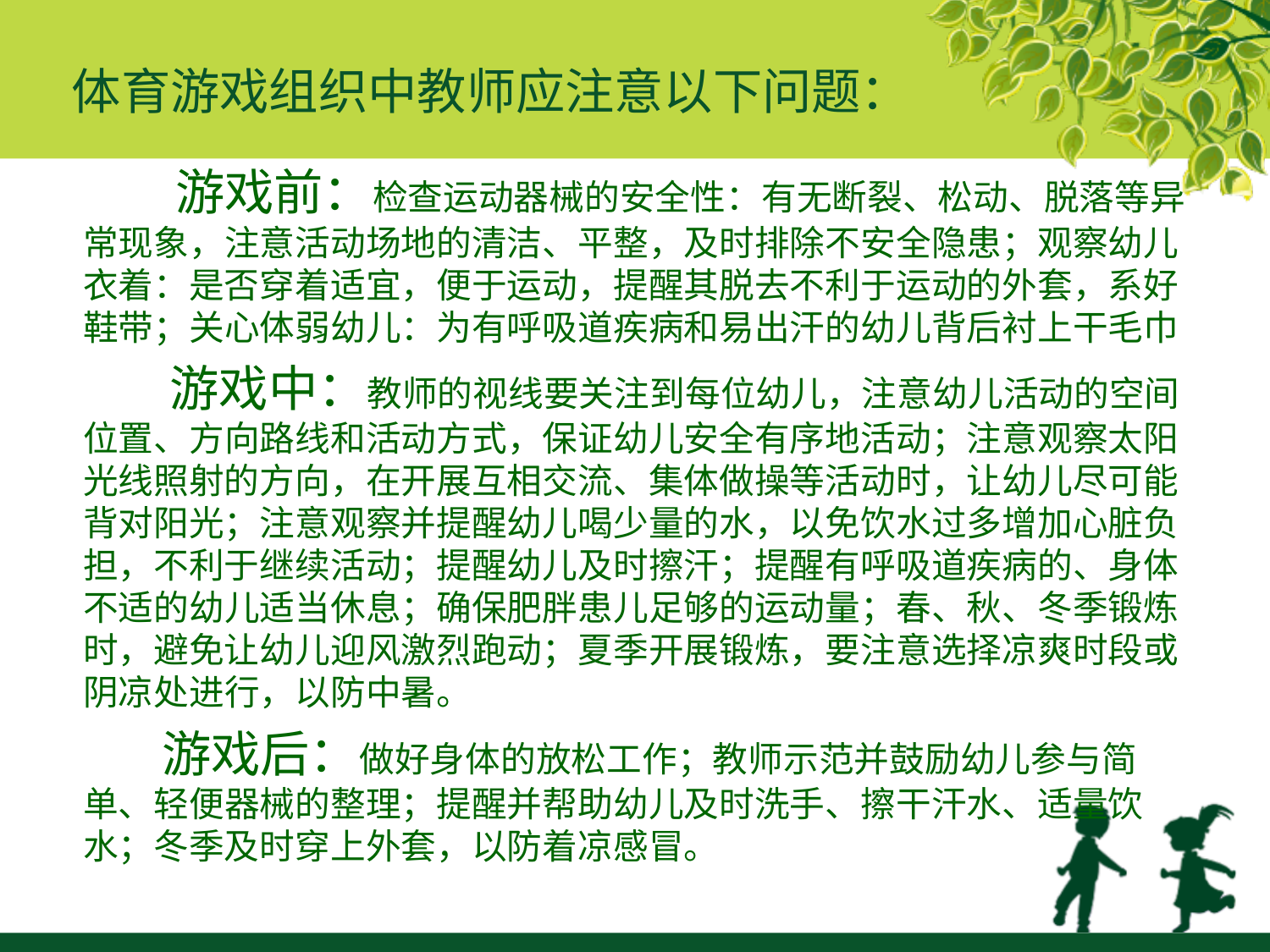

# 体育游戏组织中教师应注意以下问题：
         游戏前：检查运动器械的安全性：有无断裂、松动、脱落等异常现象，注意活动场地的清洁、平整，及时排除不安全隐患；观察幼儿衣着：是否穿着适宜，便于运动，提醒其脱去不利于运动的外套，系好鞋带；关心体弱幼儿：为有呼吸道疾病和易出汗的幼儿背后衬上干毛巾
          游戏中：教师的视线要关注到每位幼儿，注意幼儿活动的空间位置、方向路线和活动方式，保证幼儿安全有序地活动；注意观察太阳光线照射的方向，在开展互相交流、集体做操等活动时，让幼儿尽可能背对阳光；注意观察并提醒幼儿喝少量的水，以免饮水过多增加心脏负担，不利于继续活动；提醒幼儿及时擦汗；提醒有呼吸道疾病的、身体不适的幼儿适当休息；确保肥胖患儿足够的运动量；春、秋、冬季锻炼时，避免让幼儿迎风激烈跑动；夏季开展锻炼，要注意选择凉爽时段或阴凉处进行，以防中暑。
         游戏后：做好身体的放松工作；教师示范并鼓励幼儿参与简单、轻便器械的整理；提醒并帮助幼儿及时洗手、擦干汗水、适量饮水；冬季及时穿上外套，以防着凉感冒。